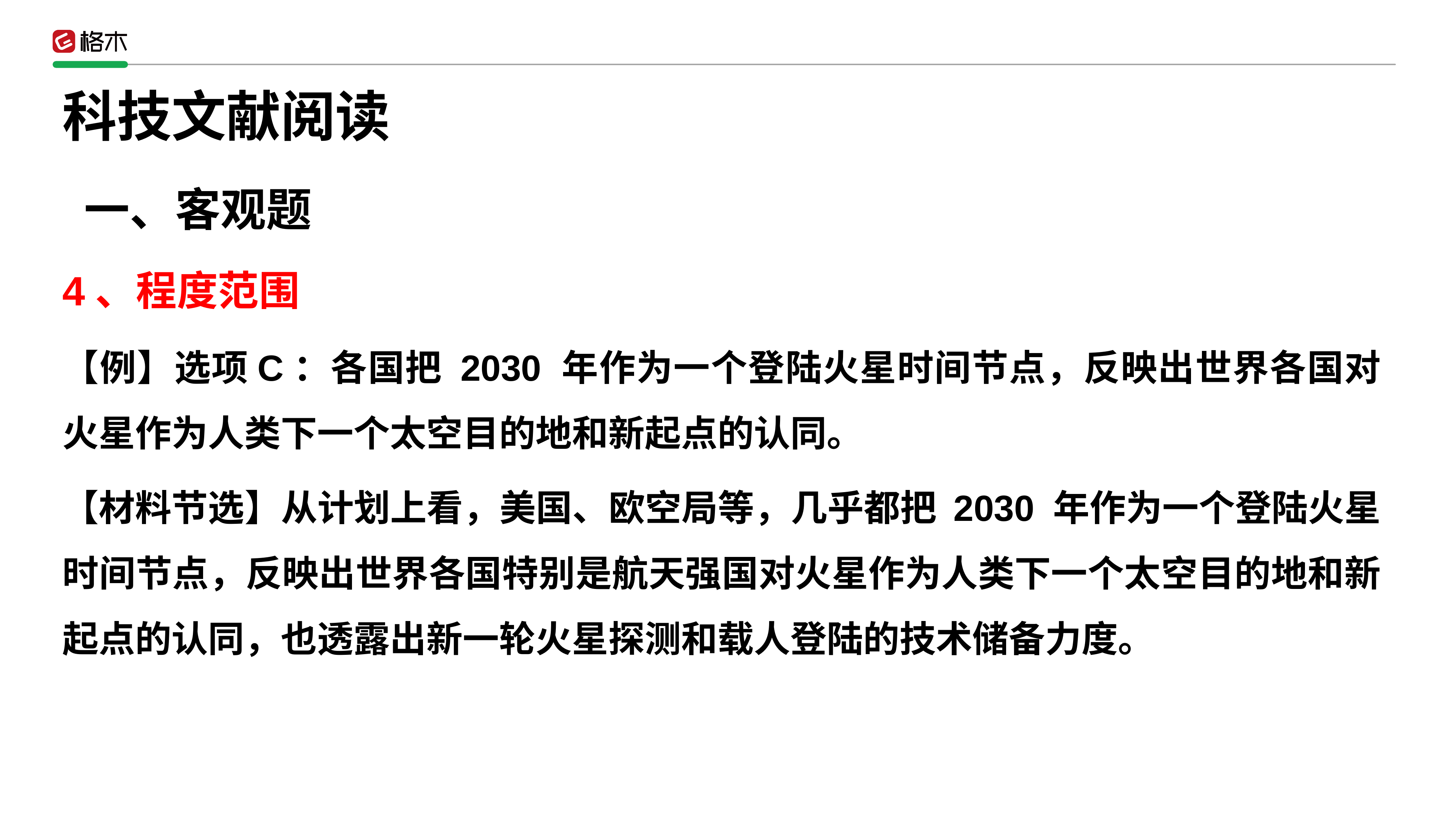

科技文献阅读
一、客观题
4、程度范围
【例】选项C：各国把 2030 年作为一个登陆火星时间节点，反映出世界各国对火星作为人类下一个太空目的地和新起点的认同。
【材料节选】从计划上看，美国、欧空局等，几乎都把 2030 年作为一个登陆火星时间节点，反映出世界各国特别是航天强国对火星作为人类下一个太空目的地和新起点的认同，也透露出新一轮火星探测和载人登陆的技术储备力度。